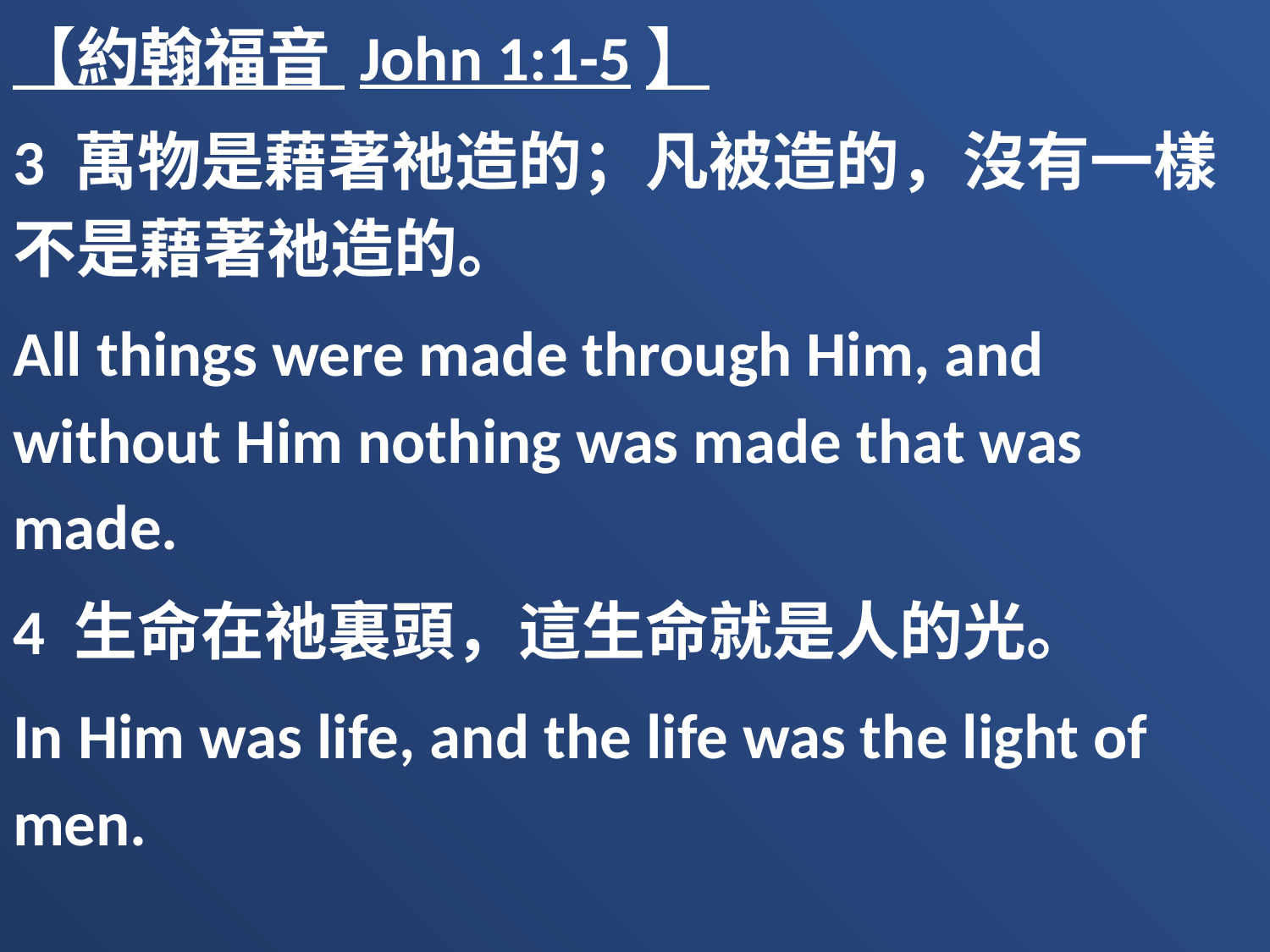

【約翰福音 John 1:1-5】
3 萬物是藉著祂造的；凡被造的，沒有一樣不是藉著祂造的。
All things were made through Him, and without Him nothing was made that was made.
4 生命在祂裏頭，這生命就是人的光。
In Him was life, and the life was the light of men.